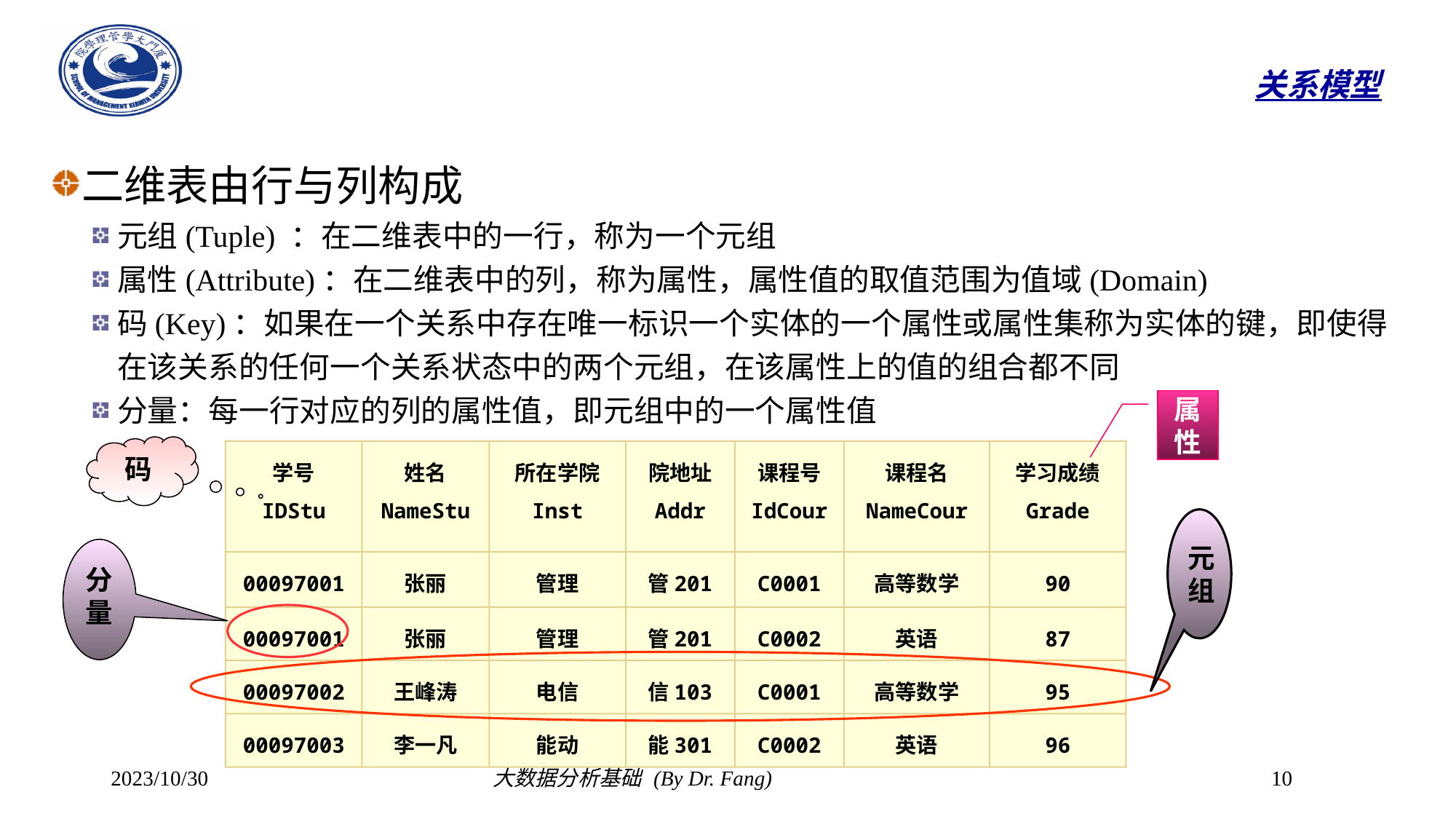

# 关系模型
二维表由行与列构成
元组(Tuple) ：在二维表中的一行，称为一个元组
属性(Attribute)：在二维表中的列，称为属性，属性值的取值范围为值域(Domain)
码(Key)：如果在一个关系中存在唯一标识一个实体的一个属性或属性集称为实体的键，即使得在该关系的任何一个关系状态中的两个元组，在该属性上的值的组合都不同
分量：每一行对应的列的属性值，即元组中的一个属性值

属性
码
学号
IDStu

姓名
NameStu

所在学院
Inst

院地址
Addr

课程号
IdCour

课程名
NameCour

学习成绩
Grade

00097001

张丽
管理
管201
C0001
高等数学
90
00097001

张丽
管理
管201
C0002
英语
87
00097002

王峰涛
电信
信103
C0001
高等数学
95
00097003

李一凡
能动
能301
C0002
英语
96

元组
分量

2023/10/30
大数据分析基础 (By Dr. Fang)
10